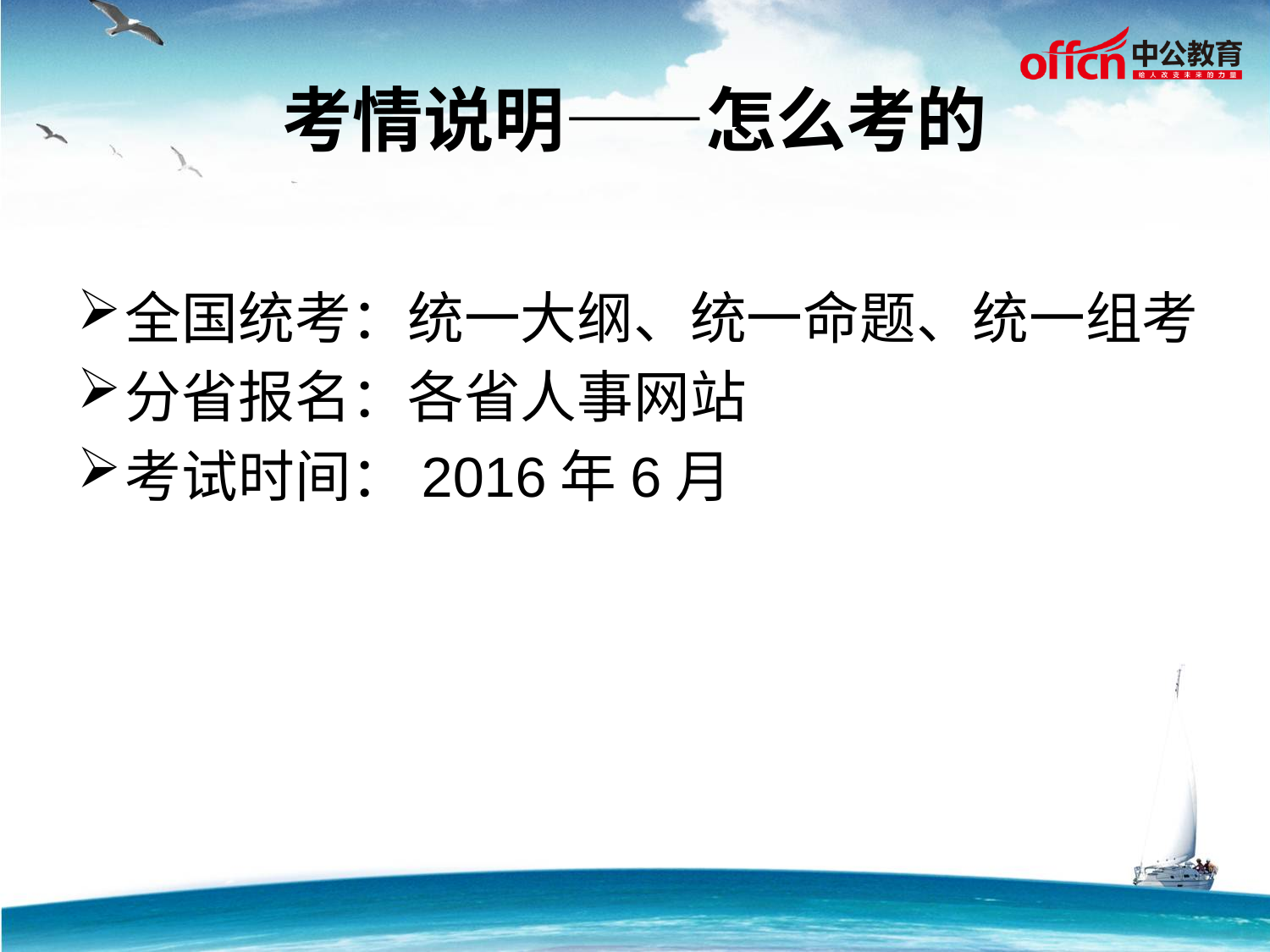

# 考情说明——怎么考的
全国统考：统一大纲、统一命题、统一组考
分省报名：各省人事网站
考试时间：2016年6月